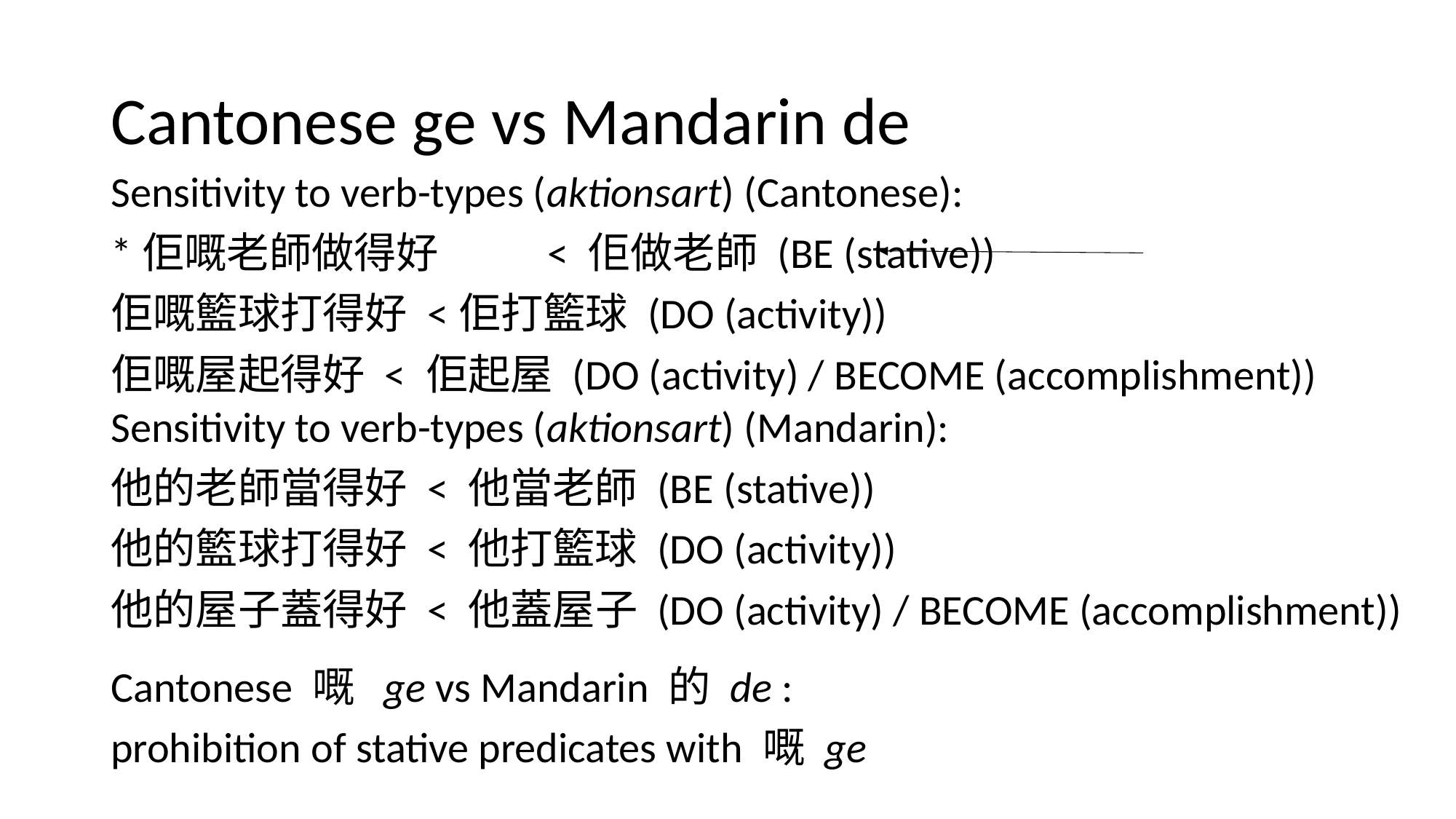

# Cantonese ge vs Mandarin de
Sensitivity to verb-types (aktionsart) (Cantonese):
*佢嘅老師做得好	< 佢做老師 (BE (stative))
佢嘅籃球打得好 <佢打籃球 (DO (activity))
佢嘅屋起得好 < 佢起屋 (DO (activity) / BECOME (accomplishment))
Sensitivity to verb-types (aktionsart) (Mandarin):
他的老師當得好 < 他當老師 (BE (stative))
他的籃球打得好 < 他打籃球 (DO (activity))
他的屋子蓋得好 < 他蓋屋子 (DO (activity) / BECOME (accomplishment))
Cantonese 嘅  ge vs Mandarin 的 de :
prohibition of stative predicates with 嘅 ge